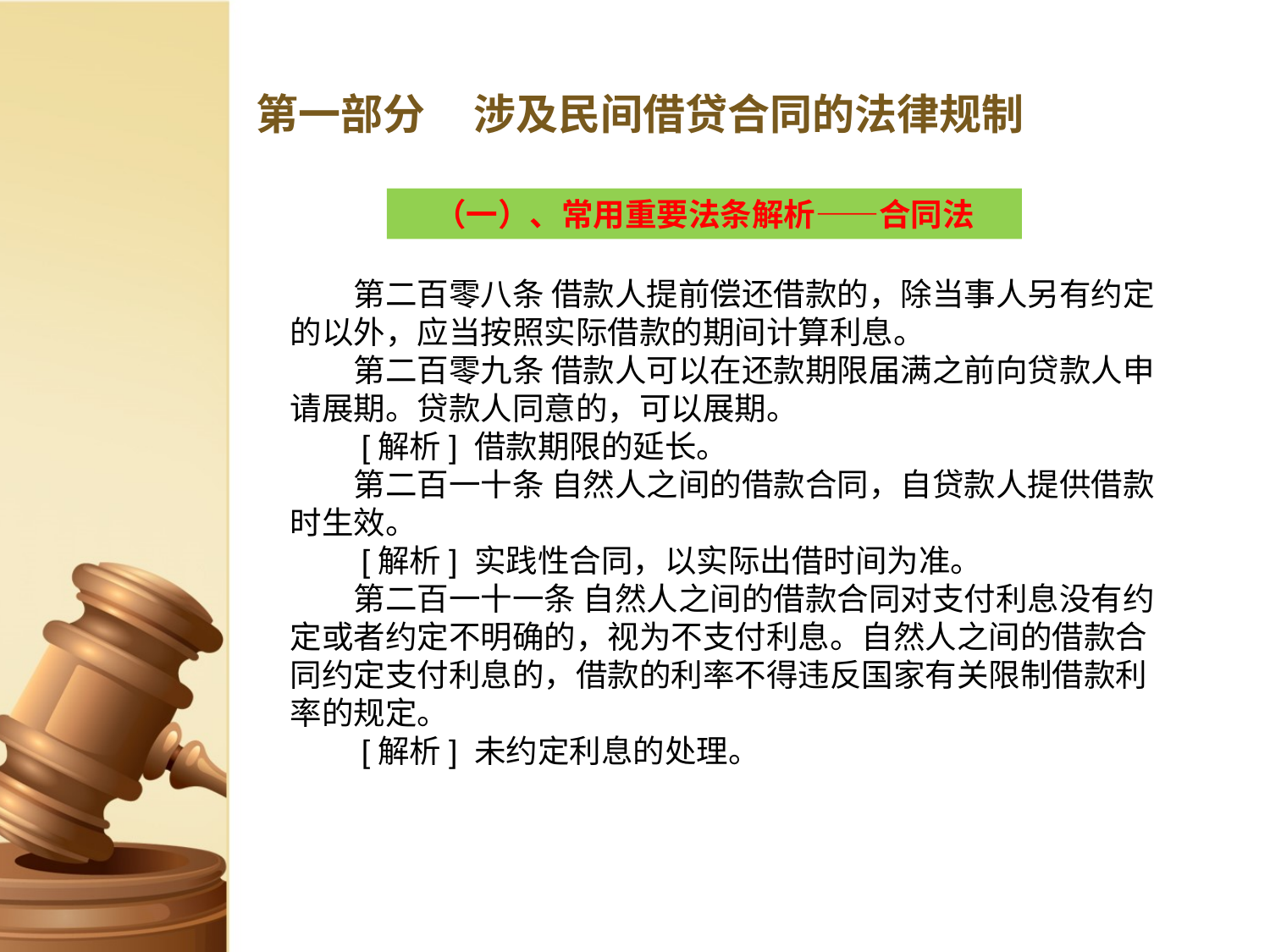

# 第一部分     涉及民间借贷合同的法律规制
（一）、常用重要法条解析——合同法
　　第二百零八条 借款人提前偿还借款的，除当事人另有约定的以外，应当按照实际借款的期间计算利息。
　　第二百零九条 借款人可以在还款期限届满之前向贷款人申请展期。贷款人同意的，可以展期。
　　[解析] 借款期限的延长。
　　第二百一十条 自然人之间的借款合同，自贷款人提供借款时生效。
　　[解析] 实践性合同，以实际出借时间为准。
　　第二百一十一条 自然人之间的借款合同对支付利息没有约定或者约定不明确的，视为不支付利息。自然人之间的借款合同约定支付利息的，借款的利率不得违反国家有关限制借款利率的规定。
　　[解析] 未约定利息的处理。